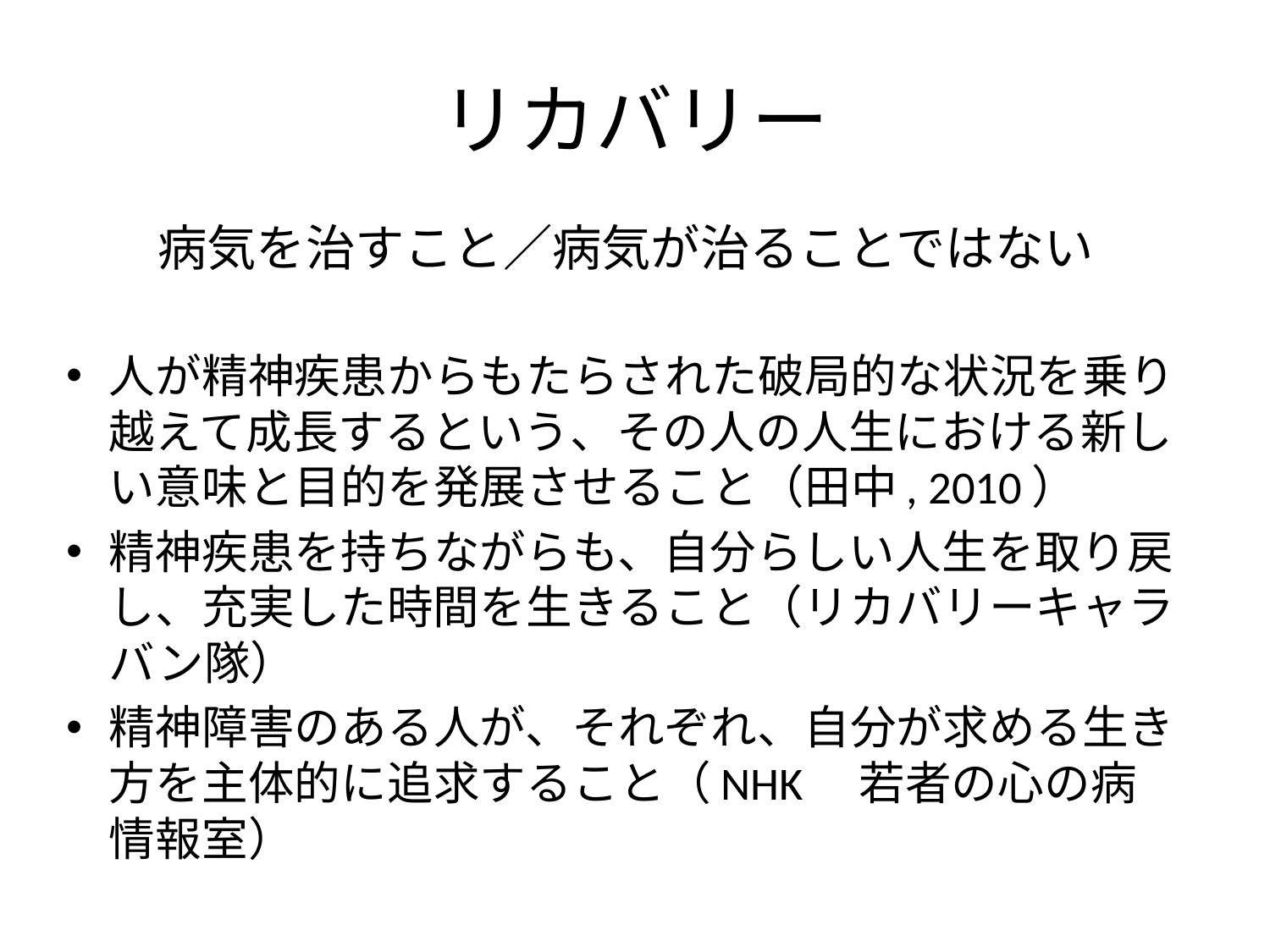

# リカバリー
病気を治すこと／病気が治ることではない
人が精神疾患からもたらされた破局的な状況を乗り越えて成長するという、その人の人生における新しい意味と目的を発展させること（田中, 2010）
精神疾患を持ちながらも、自分らしい人生を取り戻し、充実した時間を生きること（リカバリーキャラバン隊）
精神障害のある人が、それぞれ、自分が求める生き方を主体的に追求すること（NHK　若者の心の病　情報室）